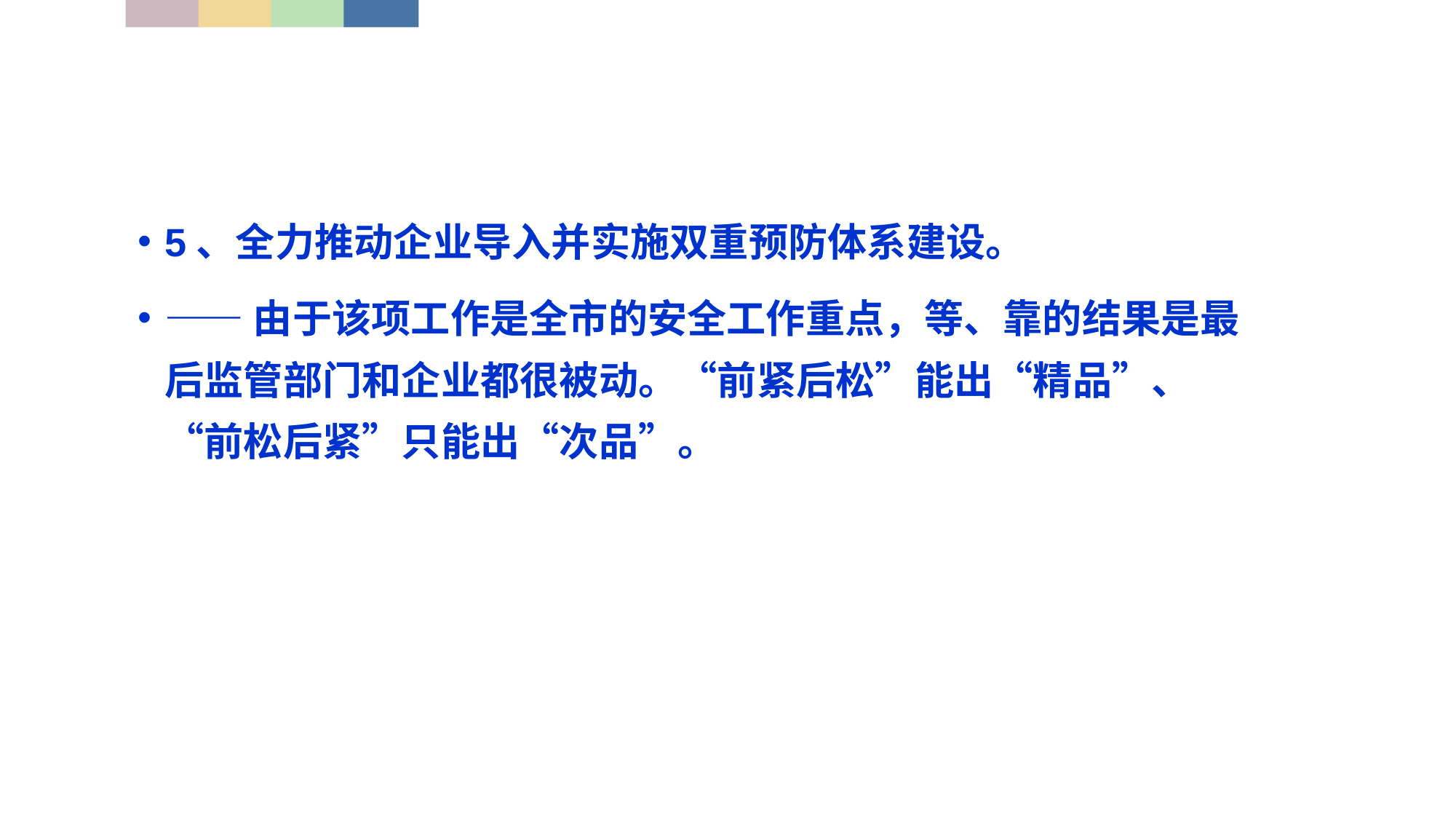

5、全力推动企业导入并实施双重预防体系建设。
——由于该项工作是全市的安全工作重点，等、靠的结果是最后监管部门和企业都很被动。“前紧后松”能出“精品”、“前松后紧”只能出“次品”。